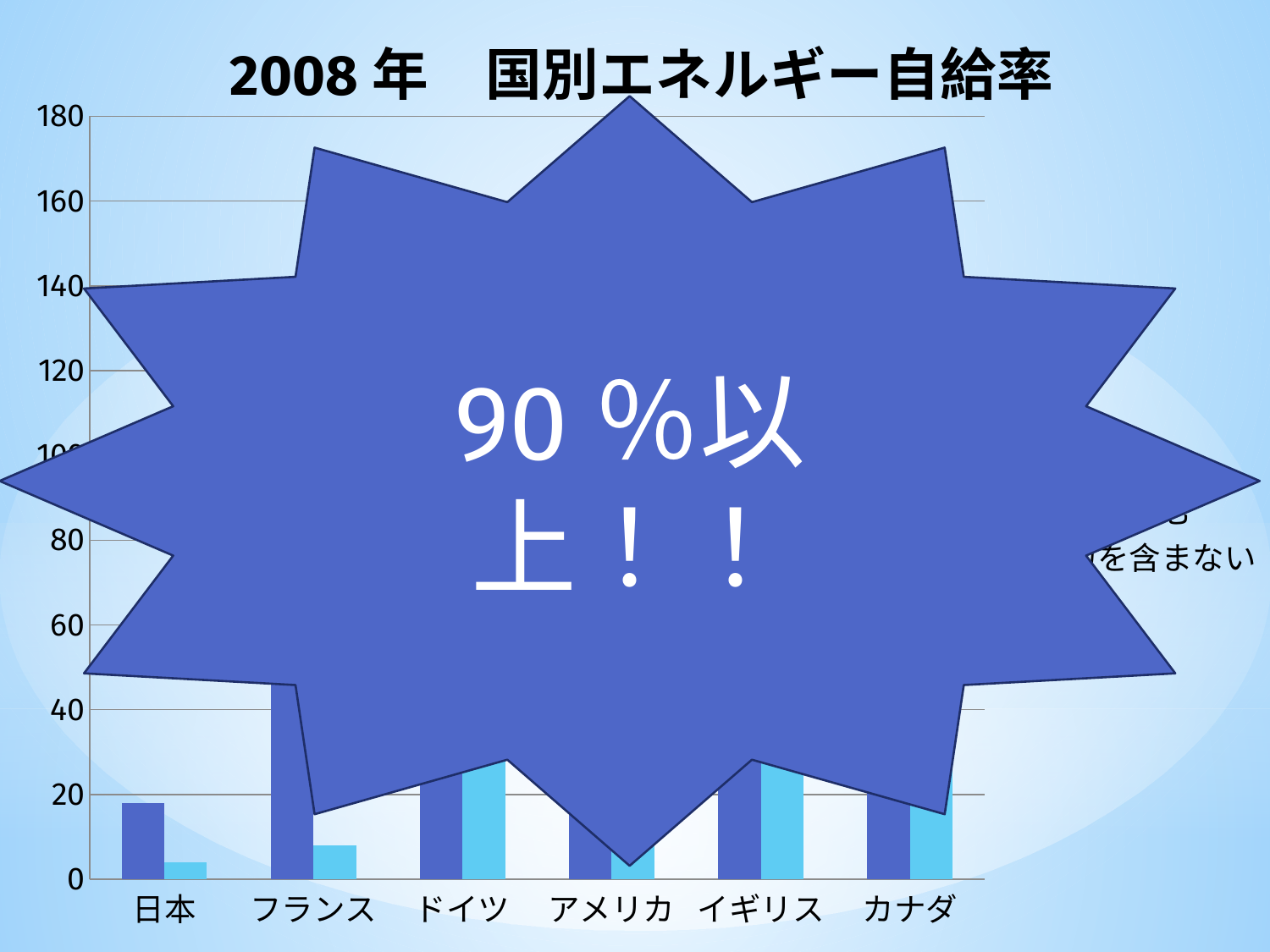

### Chart: 2008年　国別エネルギー自給率

| Category | 原子力を含む | 原子力を含まない |
|---|---|---|
| 日本 | 18.0 | 4.0 |
| フランス | 51.0 | 8.0 |
| ドイツ | 40.0 | 28.0 |
| アメリカ | 75.0 | 65.0 |
| イギリス | 80.0 | 73.0 |
| カナダ | 153.0 | 144.0 |
90％以上！！